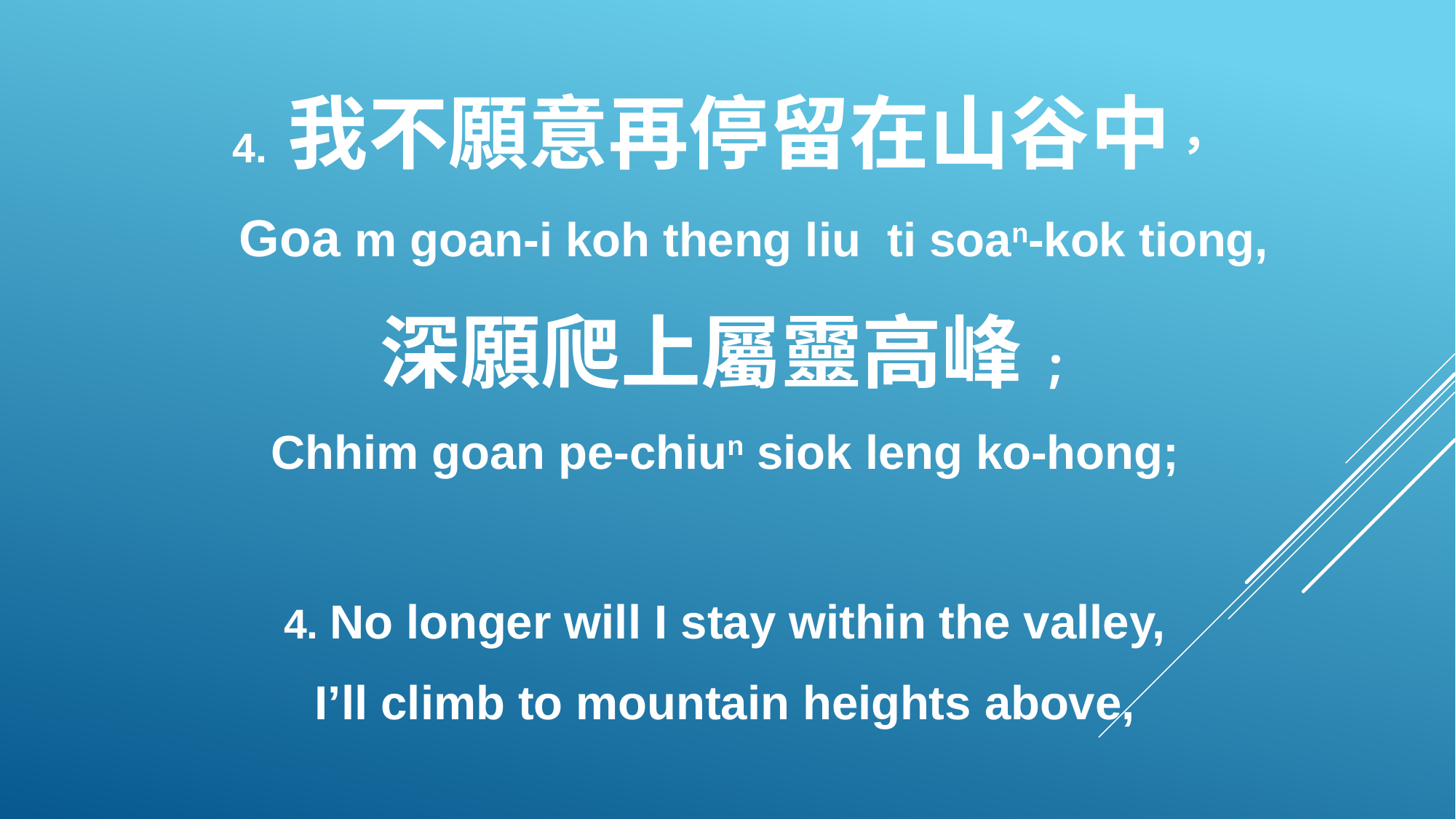

4. 我不願意再停留在山谷中，
    Goa m goan-i koh theng liu  ti soan-kok tiong,
深願爬上屬靈高峰;
Chhim goan pe-chiun siok leng ko-hong;

4. No longer will I stay within the valley,
I’ll climb to mountain heights above,